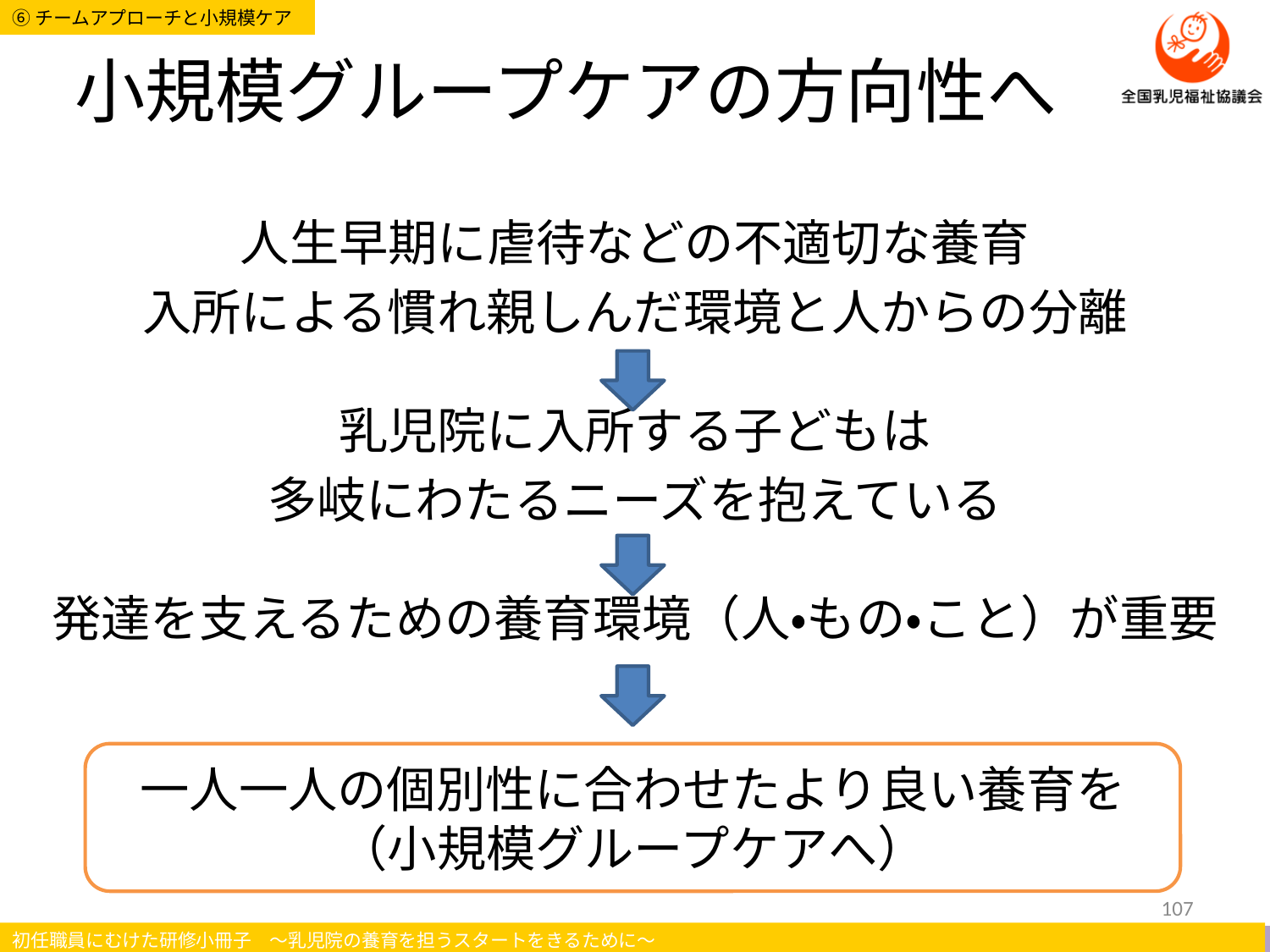

# 小規模グループケアの方向性へ

人生早期に虐待などの不適切な養育
入所による慣れ親しんだ環境と人からの分離

乳児院に入所する子どもは
多岐にわたるニーズを抱えている

発達を支えるための養育環境（人・もの・こと）が重要

一人一人の個別性に合わせたより良い養育を
（小規模グループケアへ）
107